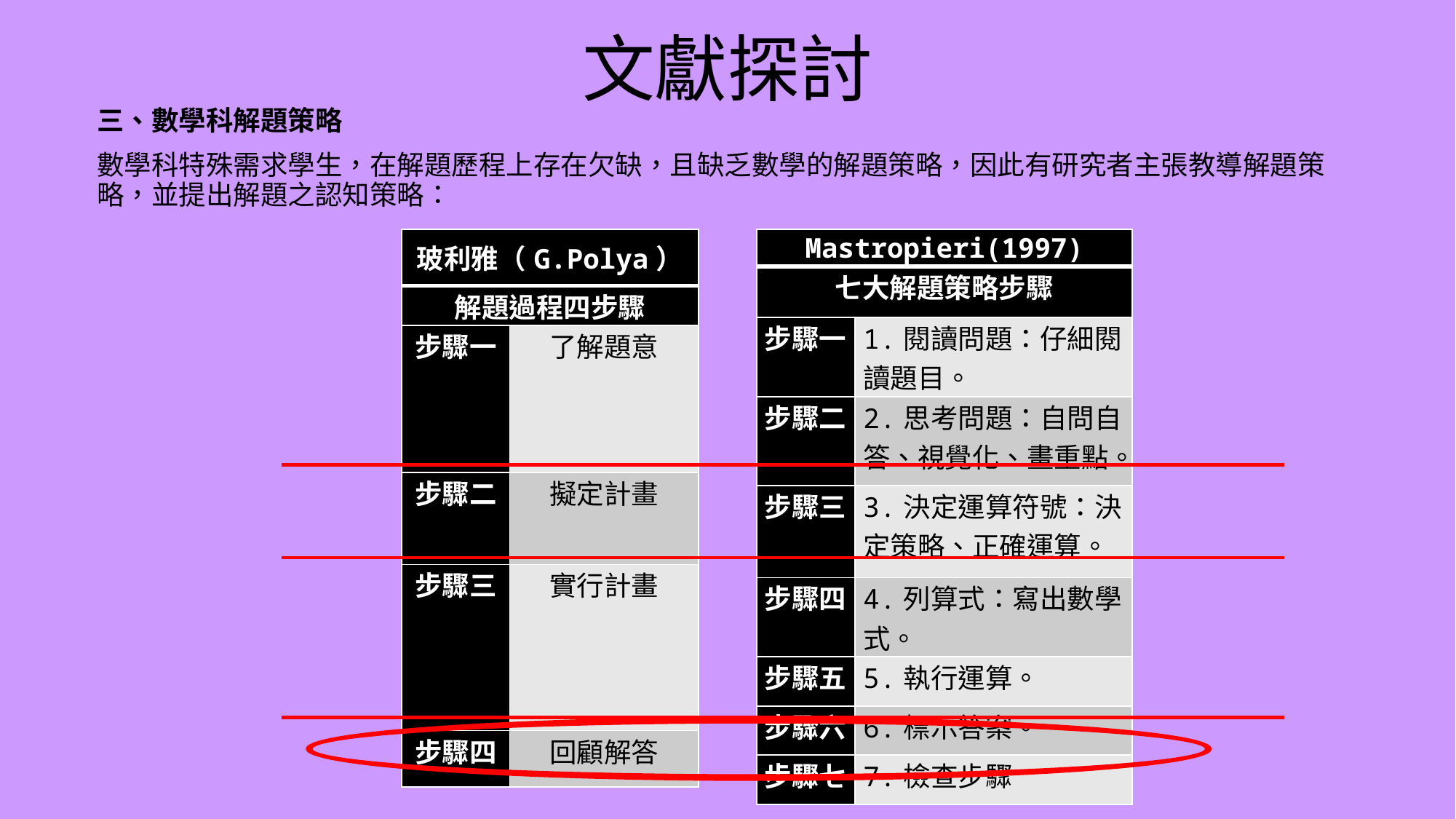

# 文獻探討
三、數學科解題策略
數學科特殊需求學生，在解題歷程上存在欠缺，且缺乏數學的解題策略，因此有研究者主張教導解題策略，並提出解題之認知策略：

| 玻利雅（G.Polya） |  |
| --- | --- |
| 解題過程四步驟 |  |
| 步驟一 | 了解題意 |
| 步驟二 | 擬定計畫 |
| 步驟三 | 實行計畫 |
| 步驟四 | 回顧解答 |
| Mastropieri(1997) |  |
| --- | --- |
| 七大解題策略步驟 |  |
| 步驟一 | 1.閱讀問題：仔細閱讀題目。 |
| 步驟二 | 2.思考問題：自問自答、視覺化、畫重點。 |
| 步驟三 | 3.決定運算符號：決定策略、正確運算。 |
| 步驟四 | 4.列算式：寫出數學式。 |
| 步驟五 | 5.執行運算。 |
| 步驟六 | 6.標示答案。 |
| 步驟七 | 7.檢查步驟 |